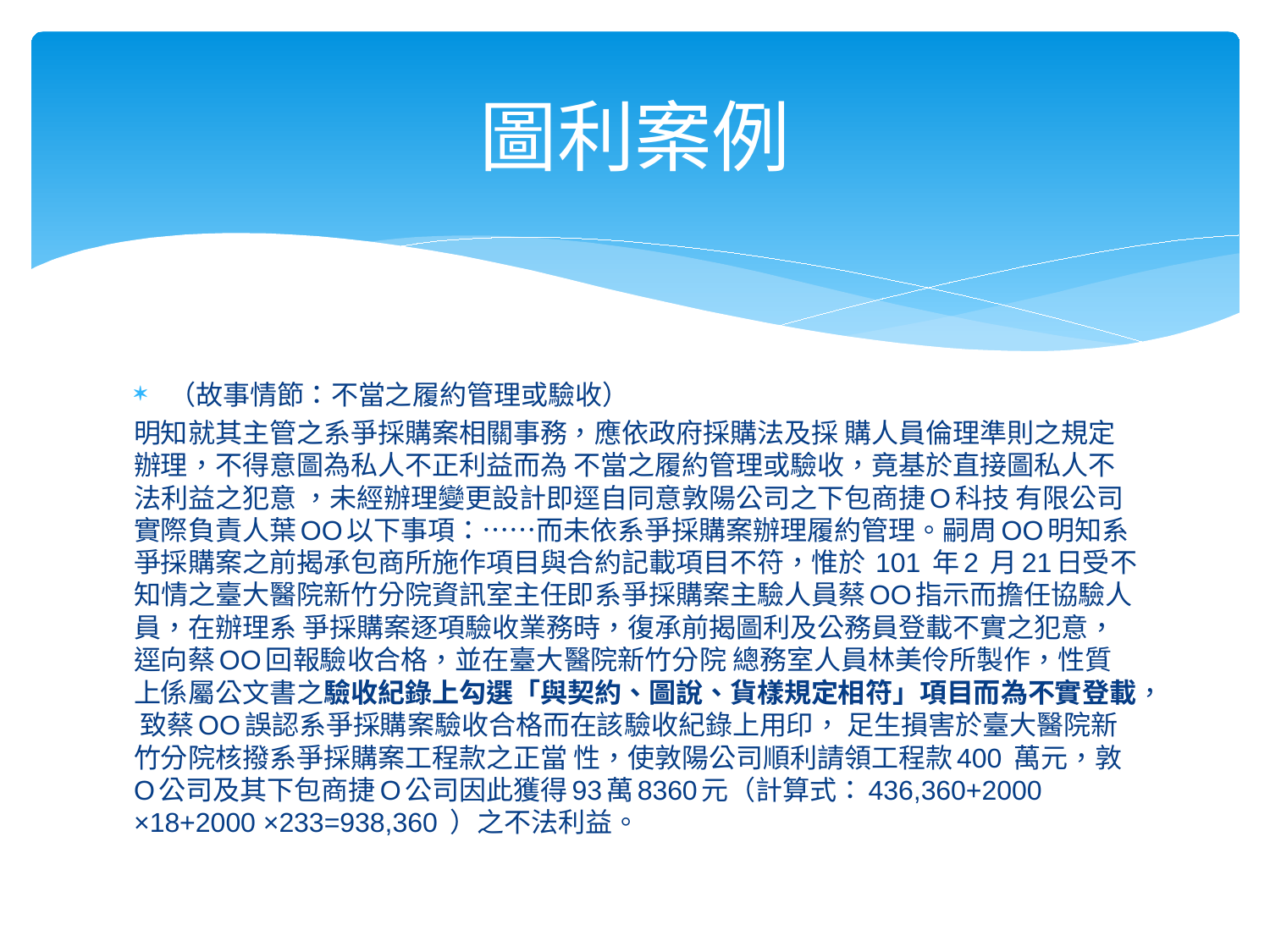

# 圖利案例
（故事情節：不當之履約管理或驗收）
明知就其主管之系爭採購案相關事務，應依政府採購法及採 購人員倫理準則之規定辦理，不得意圖為私人不正利益而為 不當之履約管理或驗收，竟基於直接圖私人不法利益之犯意 ，未經辦理變更設計即逕自同意敦陽公司之下包商捷O科技 有限公司實際負責人葉OO以下事項：……而未依系爭採購案辦理履約管理。嗣周OO明知系爭採購案之前揭承包商所施作項目與合約記載項目不符，惟於 101 年2 月21日受不知情之臺大醫院新竹分院資訊室主任即系爭採購案主驗人員蔡OO指示而擔任協驗人員，在辦理系 爭採購案逐項驗收業務時，復承前揭圖利及公務員登載不實之犯意，逕向蔡OO回報驗收合格，並在臺大醫院新竹分院 總務室人員林美伶所製作，性質上係屬公文書之驗收紀錄上勾選「與契約、圖說、貨樣規定相符」項目而為不實登載， 致蔡OO誤認系爭採購案驗收合格而在該驗收紀錄上用印， 足生損害於臺大醫院新竹分院核撥系爭採購案工程款之正當 性，使敦陽公司順利請領工程款400 萬元，敦O公司及其下包商捷O公司因此獲得93萬8360元（計算式：436,360+2000 ×18+2000 ×233=938,360 ）之不法利益。